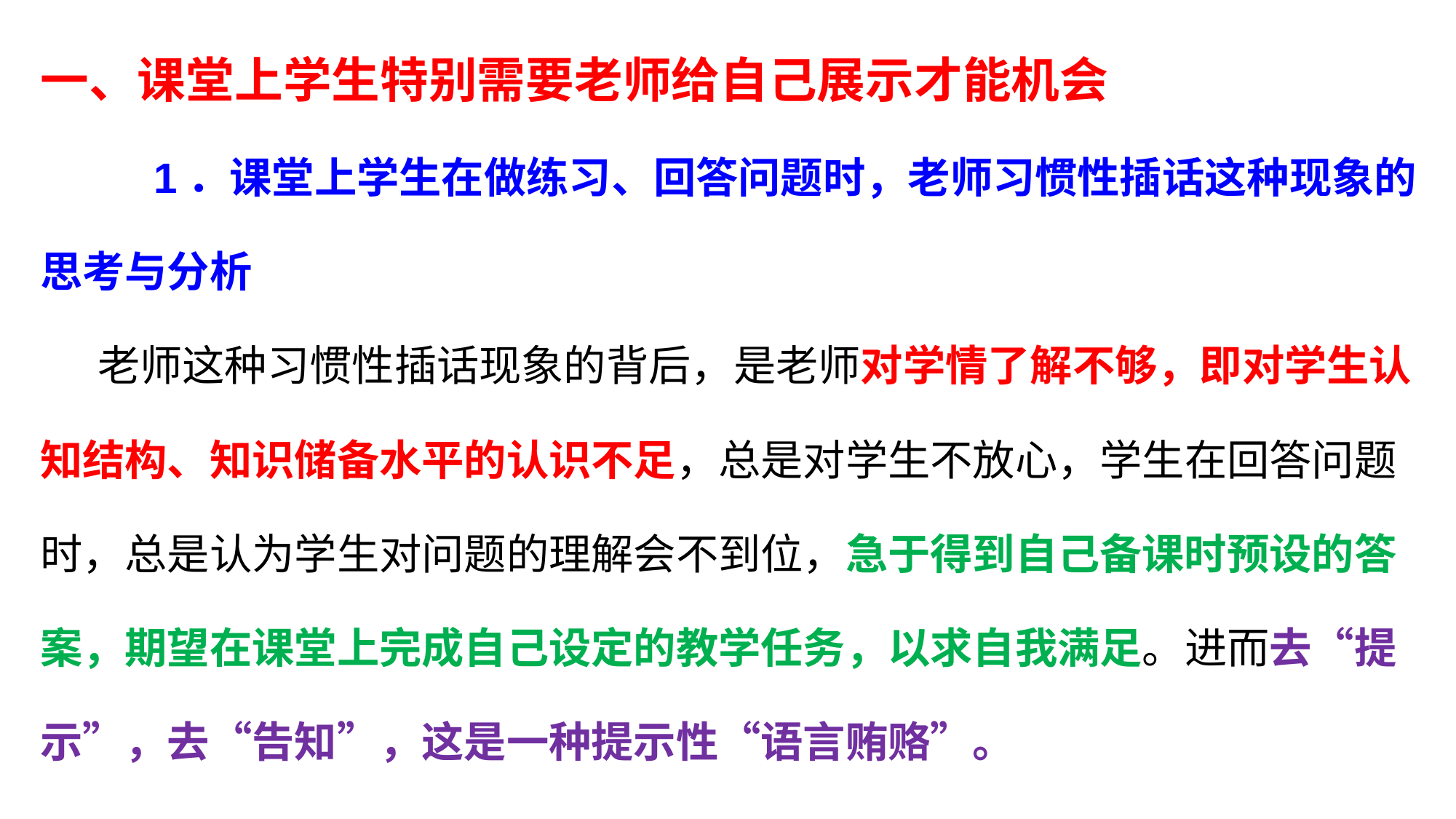

一、课堂上学生特别需要老师给自己展示才能机会
          1．课堂上学生在做练习、回答问题时，老师习惯性插话这种现象的思考与分析
     老师这种习惯性插话现象的背后，是老师对学情了解不够，即对学生认知结构、知识储备水平的认识不足，总是对学生不放心，学生在回答问题时，总是认为学生对问题的理解会不到位，急于得到自己备课时预设的答案，期望在课堂上完成自己设定的教学任务，以求自我满足。进而去“提示”，去“告知”，这是一种提示性“语言贿赂”。